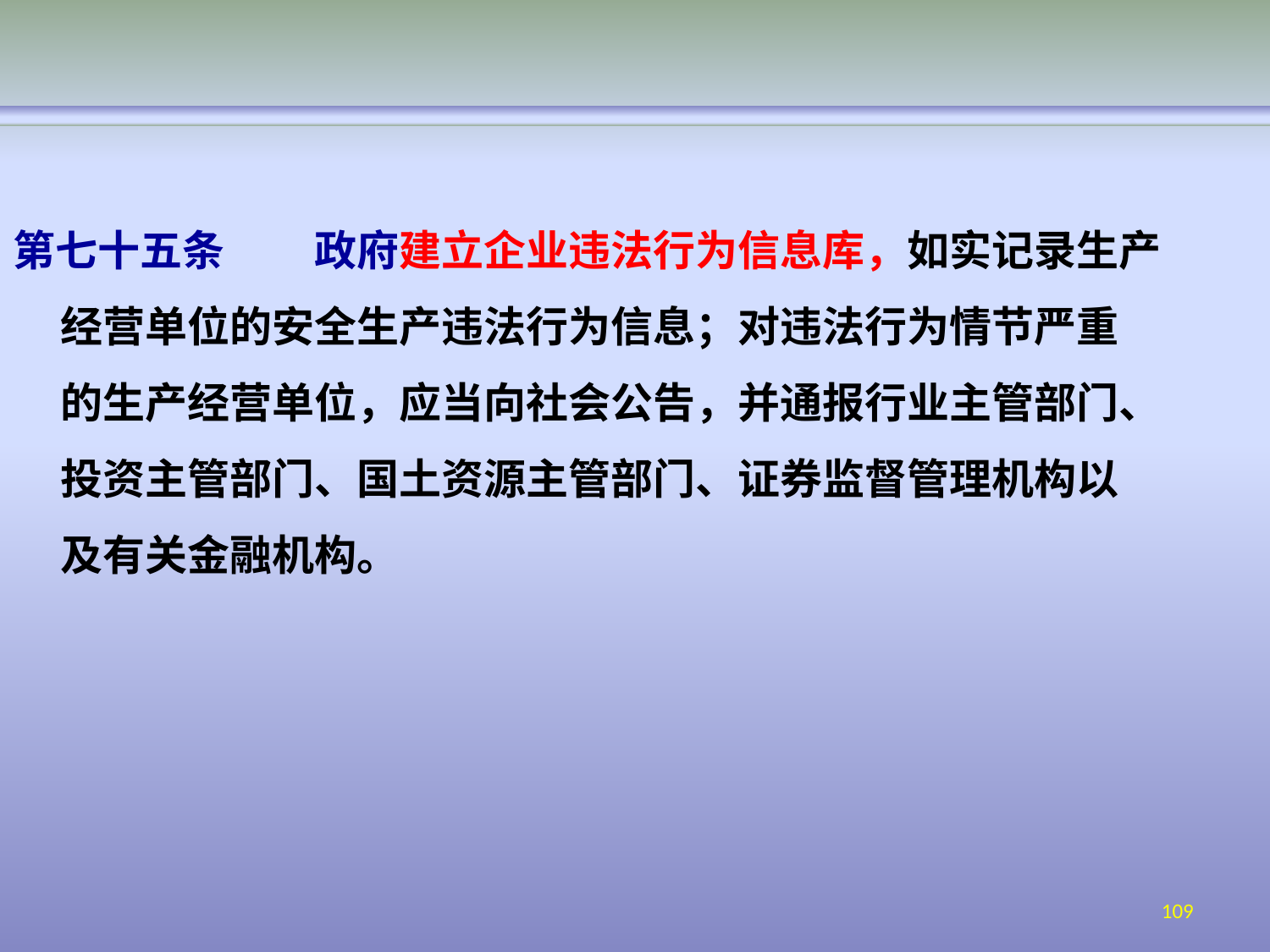

第七十五条	政府建立企业违法行为信息库，如实记录生产 经营单位的安全生产违法行为信息；对违法行为情节严重 的生产经营单位，应当向社会公告，并通报行业主管部门、 投资主管部门、国土资源主管部门、证券监督管理机构以 及有关金融机构。
109